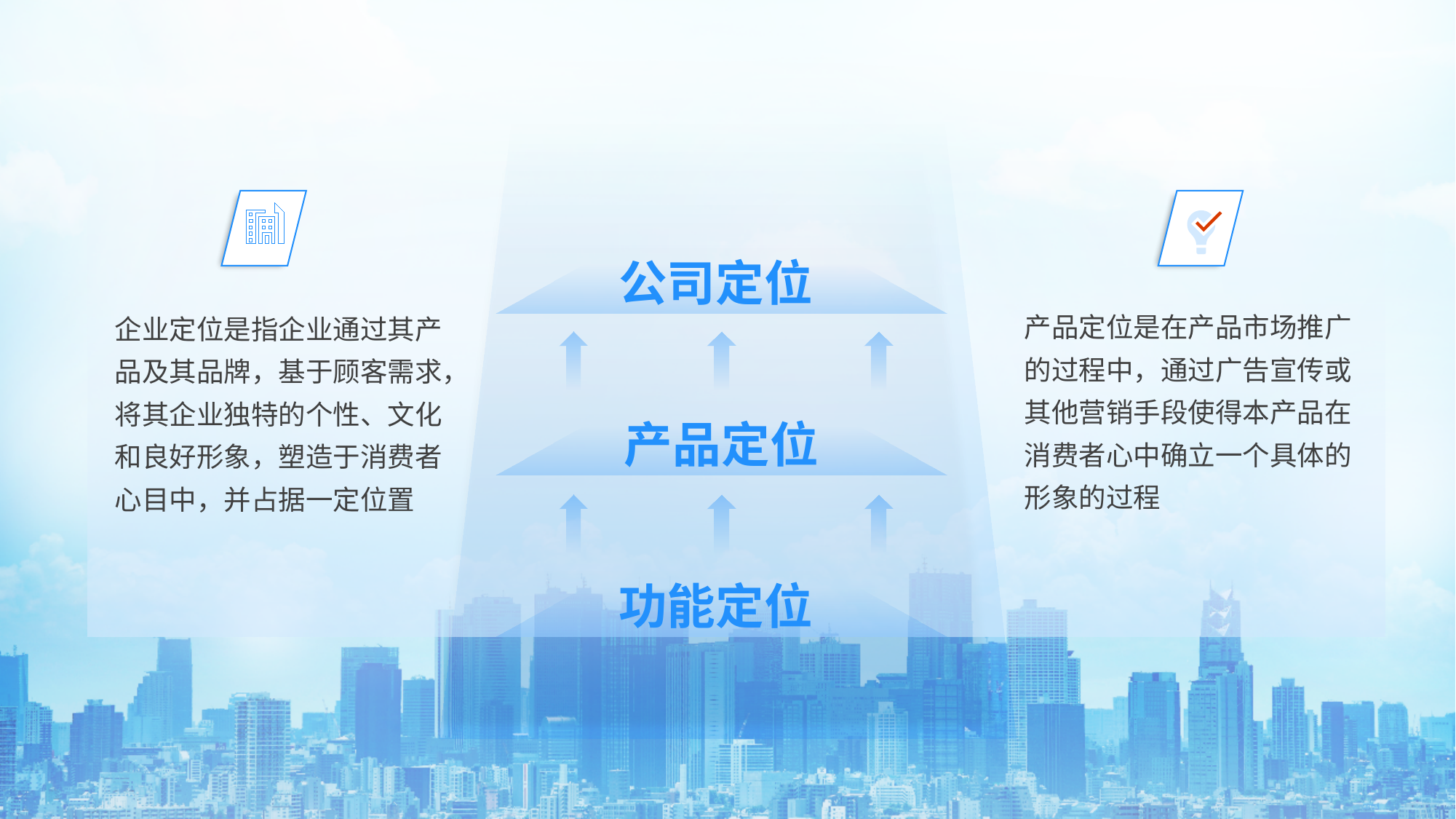

定 位

公司定位

产品定位是在产品市场推广的过程中，通过广告宣传或其他营销手段使得本产品在消费者心中确立一个具体的形象的过程
企业定位是指企业通过其产品及其品牌，基于顾客需求，将其企业独特的个性、文化和良好形象，塑造于消费者心目中，并占据一定位置

产品定位

功能定位